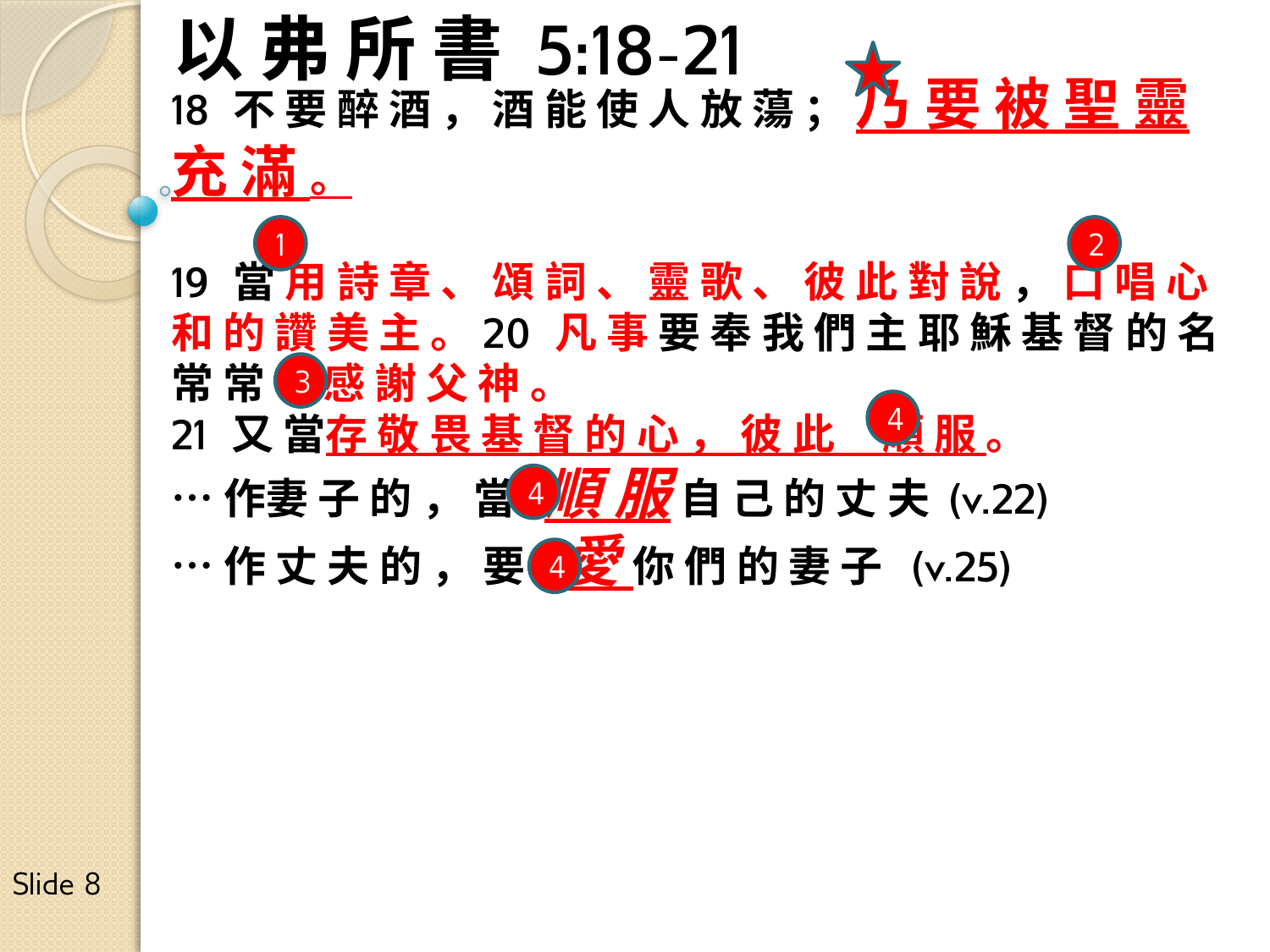

以 弗 所 書 5:18-21

18 不 要 醉 酒 ， 酒 能 使 人 放 蕩 ； 乃 要 被 聖 靈 充 滿 。

19 當 用 詩 章 、 頌 詞 、 靈 歌 、 彼 此 對 說 ， 口 唱 心 和 的 讚 美 主 。20 凡 事 要 奉 我 們 主 耶 穌 基 督 的 名 常 常      感 謝 父 神 。
21 又 當存 敬 畏 基 督 的 心 ， 彼 此     順 服 。
…作妻 子 的 ， 當   順 服 自 己 的 丈 夫 (v.22)
…作 丈 夫 的 ， 要    愛 你 們 的 妻 子  (v.25)

1
2
3
4
4
4
Slide 8